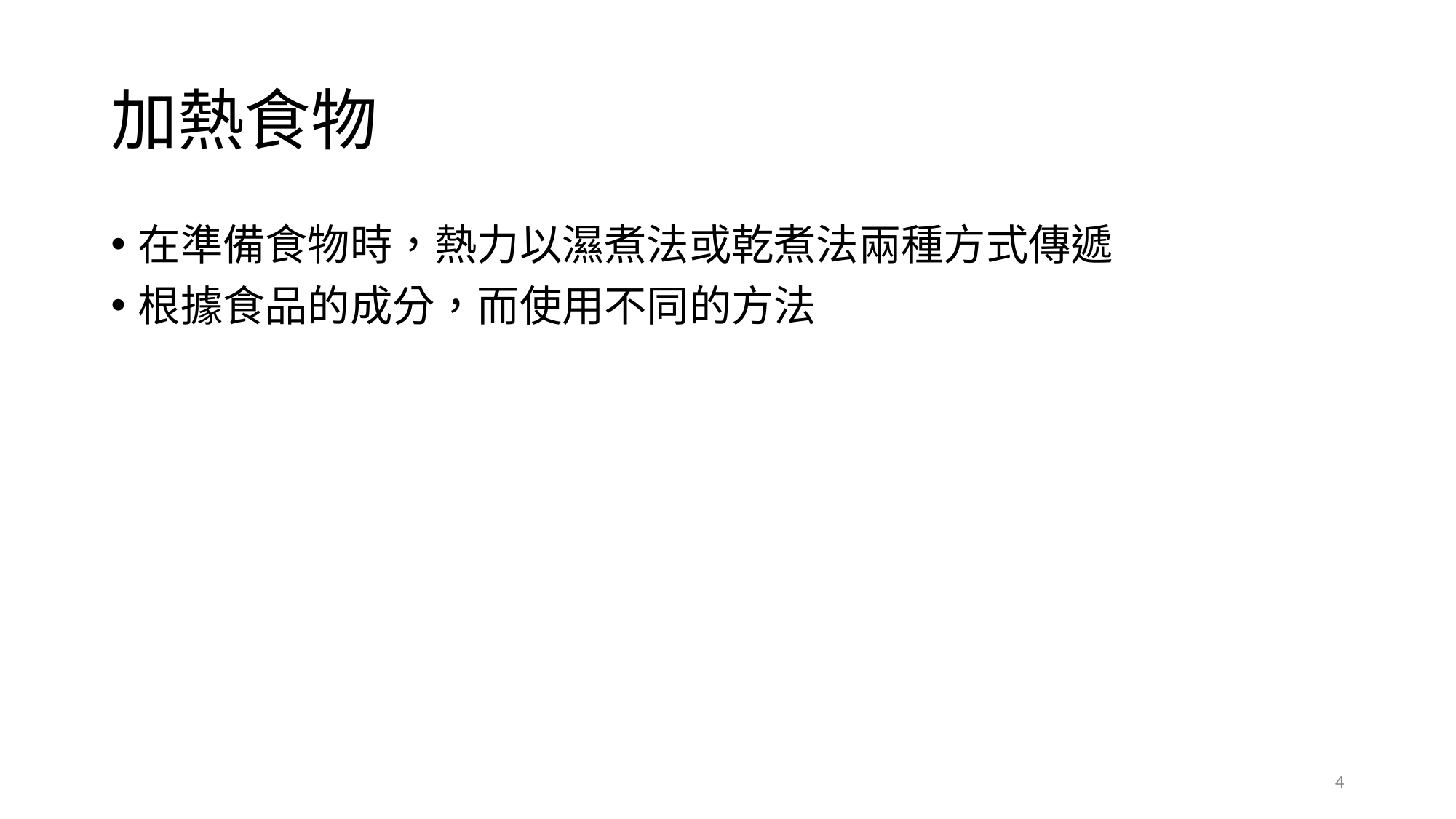

# 加熱食物
在準備食物時，熱力以濕煮法或乾煮法兩種方式傳遞
根據食品的成分，而使用不同的方法
4